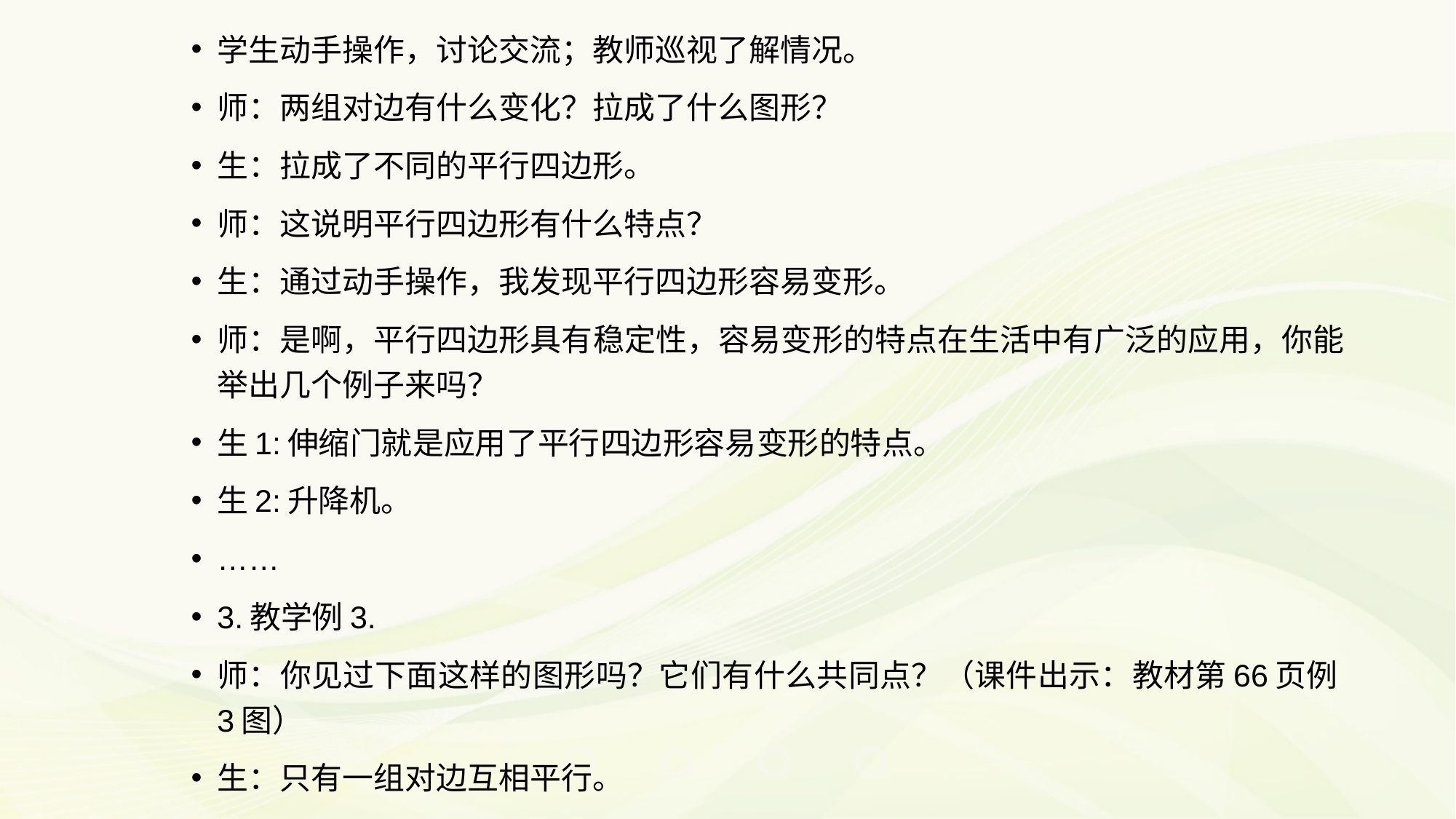

学生动手操作，讨论交流；教师巡视了解情况。
师：两组对边有什么变化？拉成了什么图形？
生：拉成了不同的平行四边形。
师：这说明平行四边形有什么特点？
生：通过动手操作，我发现平行四边形容易变形。
师：是啊，平行四边形具有稳定性，容易变形的特点在生活中有广泛的应用，你能举出几个例子来吗？
生1:伸缩门就是应用了平行四边形容易变形的特点。
生2:升降机。
……
3.教学例3.
师：你见过下面这样的图形吗？它们有什么共同点？（课件出示：教材第66页例3图）
生：只有一组对边互相平行。